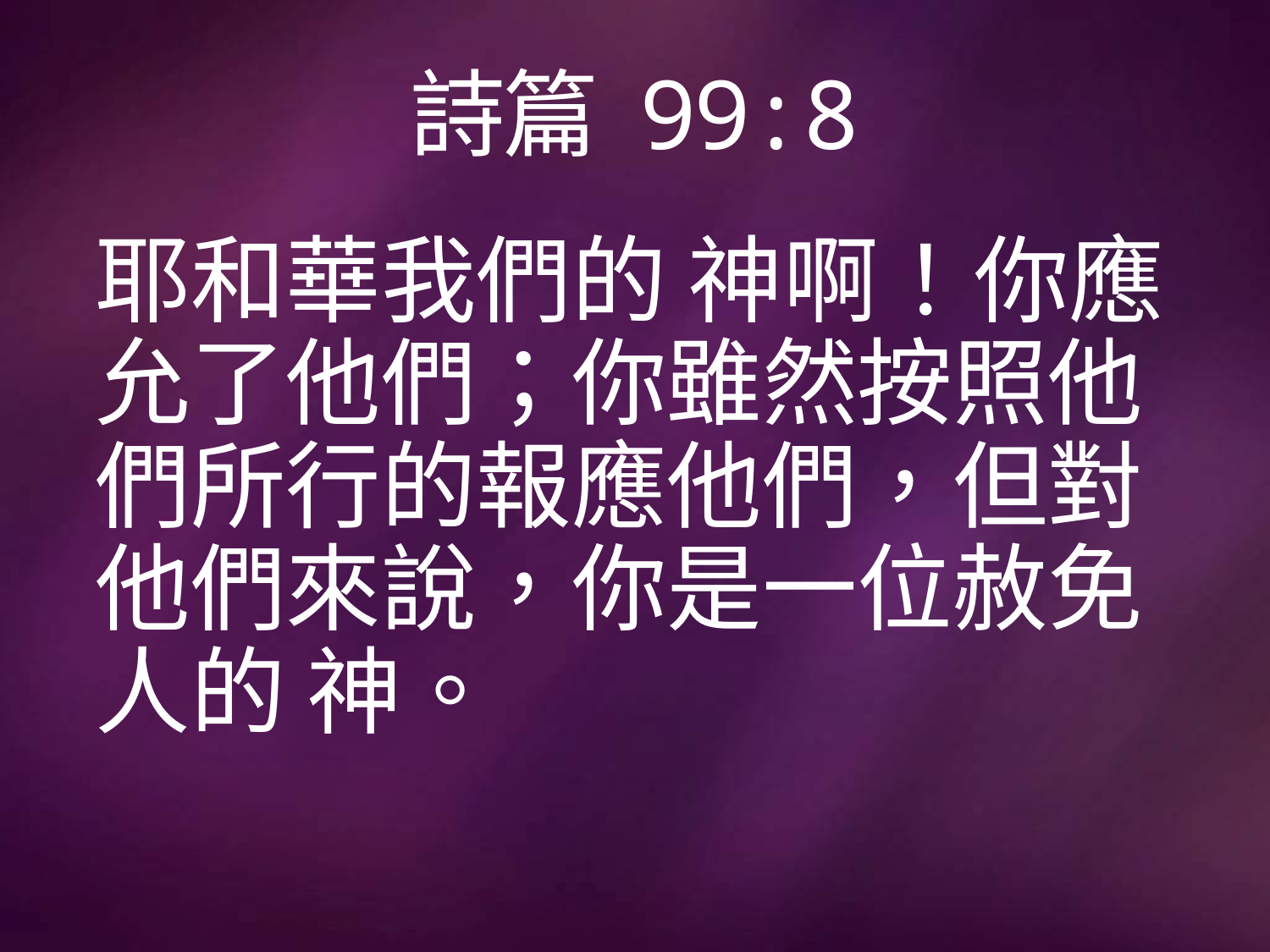

# 詩篇 99:8
耶和華我們的 神啊！你應允了他們；你雖然按照他們所行的報應他們，但對他們來說，你是一位赦免人的 神。